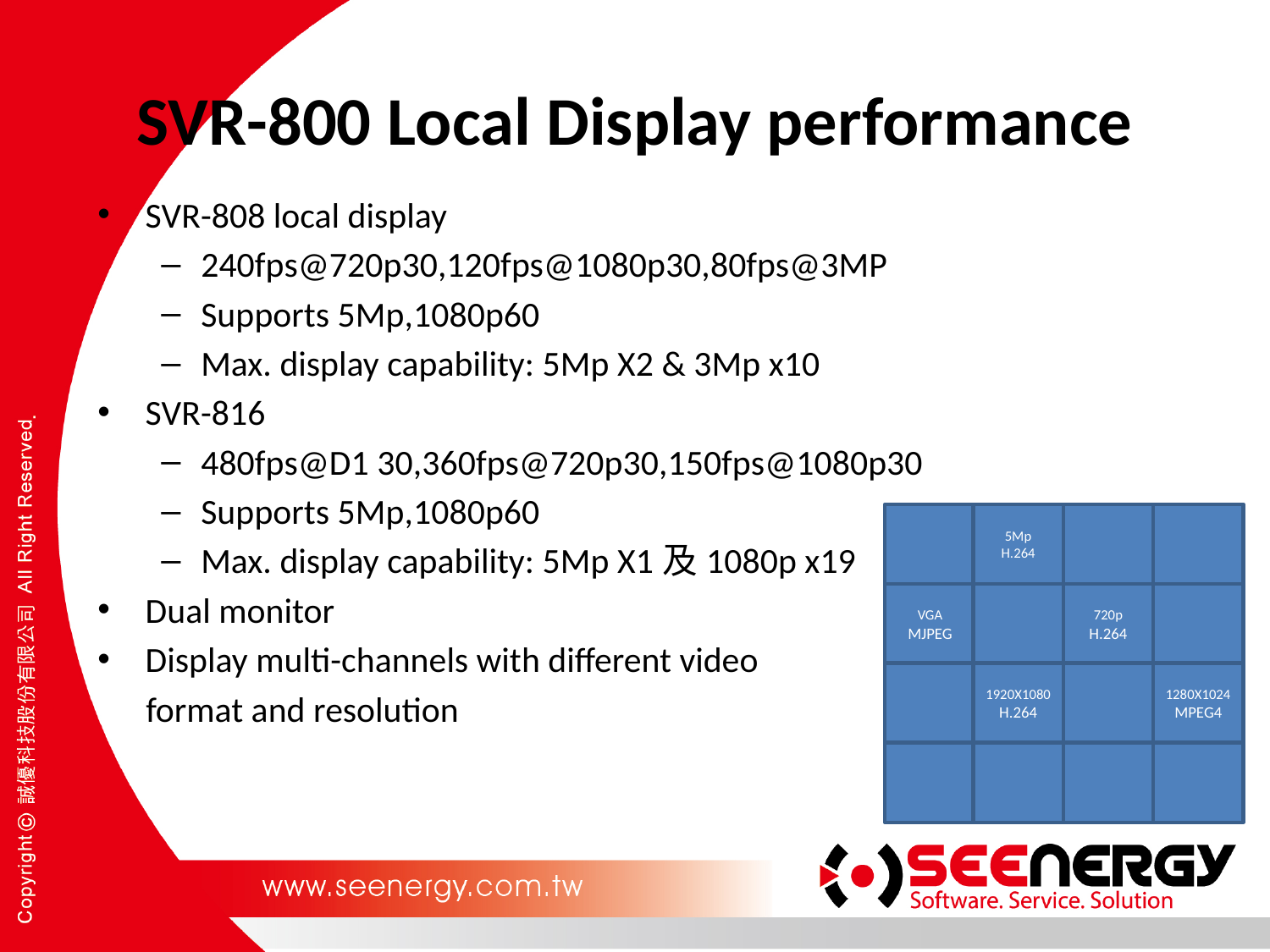

# SVR-800 Local Display performance
SVR-808 local display
240fps@720p30,120fps@1080p30,80fps@3MP
Supports 5Mp,1080p60
Max. display capability: 5Mp X2 & 3Mp x10
SVR-816
480fps@D1 30,360fps@720p30,150fps@1080p30
Supports 5Mp,1080p60
Max. display capability: 5Mp X1及1080p x19
Dual monitor
Display multi-channels with different video
      format and resolution

5Mp
H.264

VGA
MJPEG

720p
H.264

1920X1080
H.264

1280X1024
MPEG4